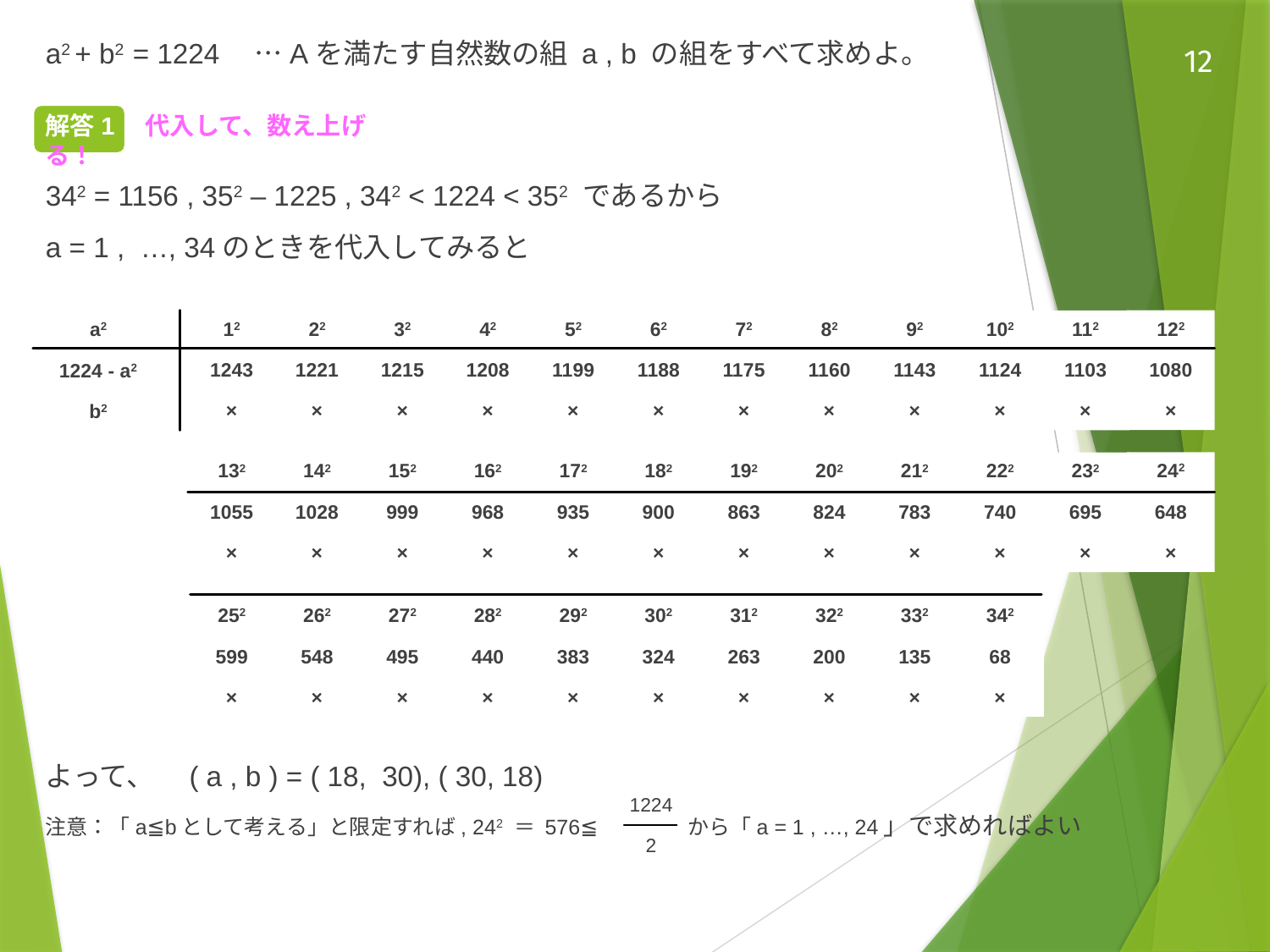

a2 + b2  = 1224　…Aを満たす自然数の組 a , b の組をすべて求めよ。
解答1　代入して、数え上げる！

342 = 1156 , 352 – 1225 , 342 < 1224 < 352 であるから
a = 1 ,  …, 34のときを代入してみると
122
1080
×
12
1243
×
22
1221
×
32
1215
×
42
1208
×
52
1199
×
62
1188
×
72
1175
×
82
1160
×
92
1143
×
102
1124
×
112
1103
×
a2
1224 - a2
b2
242
648
×
132
1055
×
142
1028
×
152
999
×
162
968
×
172
935
×
182
900
×
192
863
×
202
824
×
212
783
×
222
740
×
232
695
×
252
599
×
262
548
×
272
495
×
282
440
×
292
383
×
302
324
×
312
263
×
322
200
×
332
135
×
342
68
×
よって、　( a , b ) = ( 18,  30), ( 30, 18)
注意：「a≦bとして考える」と限定すれば, 242 ＝ 576≦　　　　から「a = 1 , …, 24」で求めればよい
1224
2